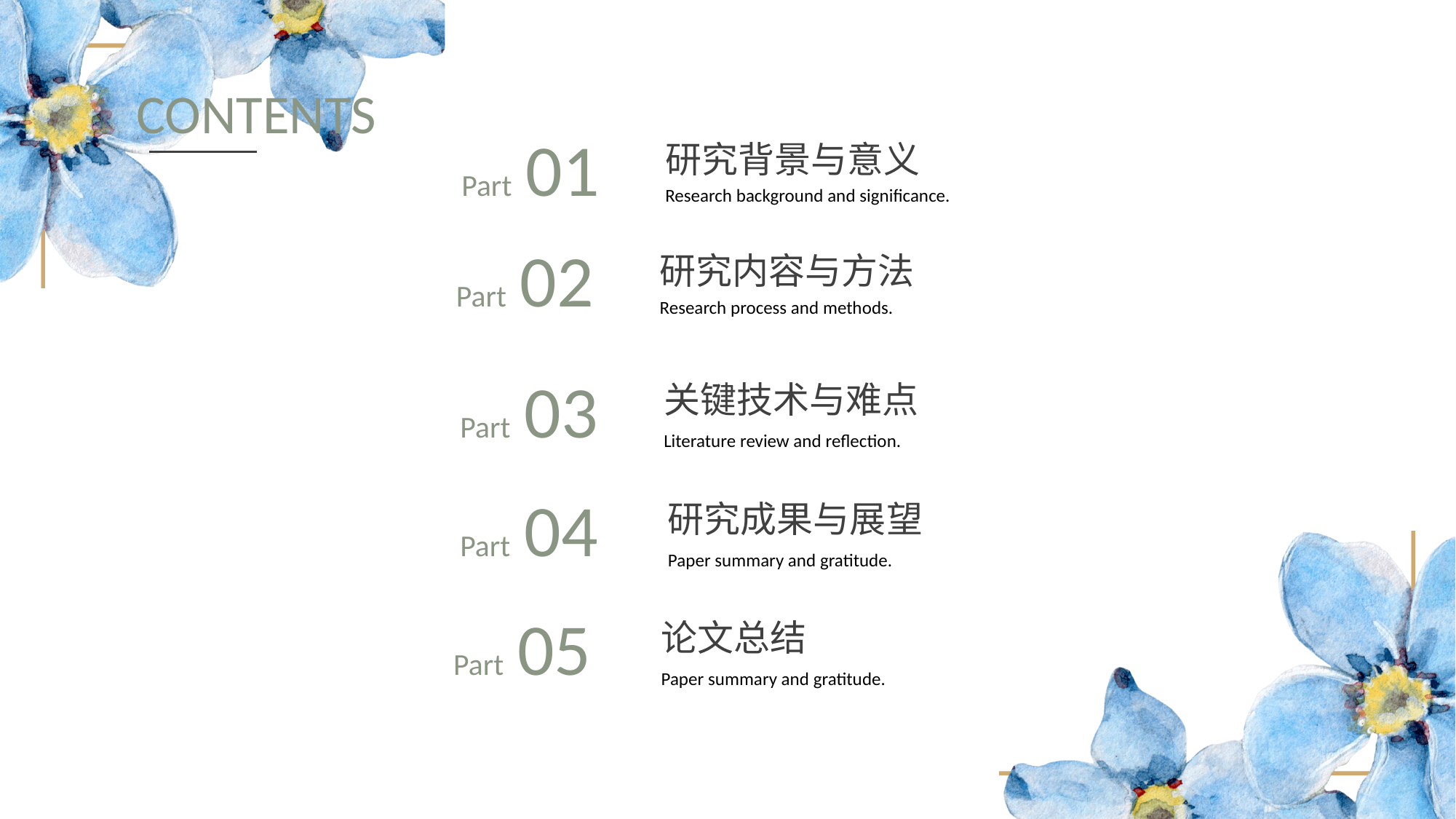

CONTENTS
Part  01
研究背景与意义
Research background and significance.
Part  02
研究内容与方法
Research process and methods.
Part  03
关键技术与难点
Literature review and reflection.
Part  04
研究成果与展望
Paper summary and gratitude.
Part  05
论文总结
Paper summary and gratitude.